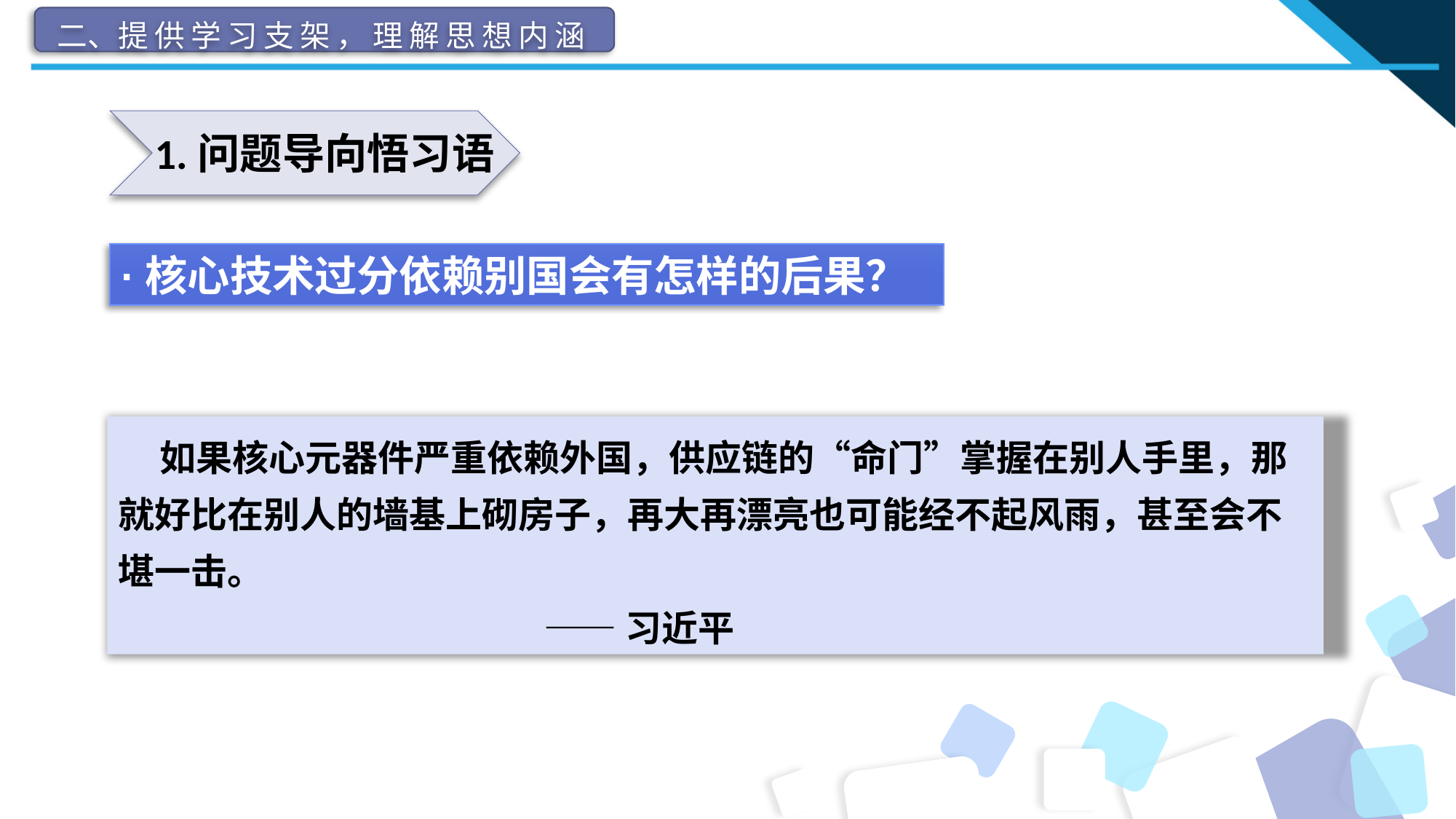

二、提供学习支架，理解思想内涵

1.问题导向悟习语

·核心技术过分依赖别国会有怎样的后果？
    如果核心元器件严重依赖外国，供应链的“命门”掌握在别人手里，那就好比在别人的墙基上砌房子，再大再漂亮也可能经不起风雨，甚至会不堪一击。
                                                    ——习近平